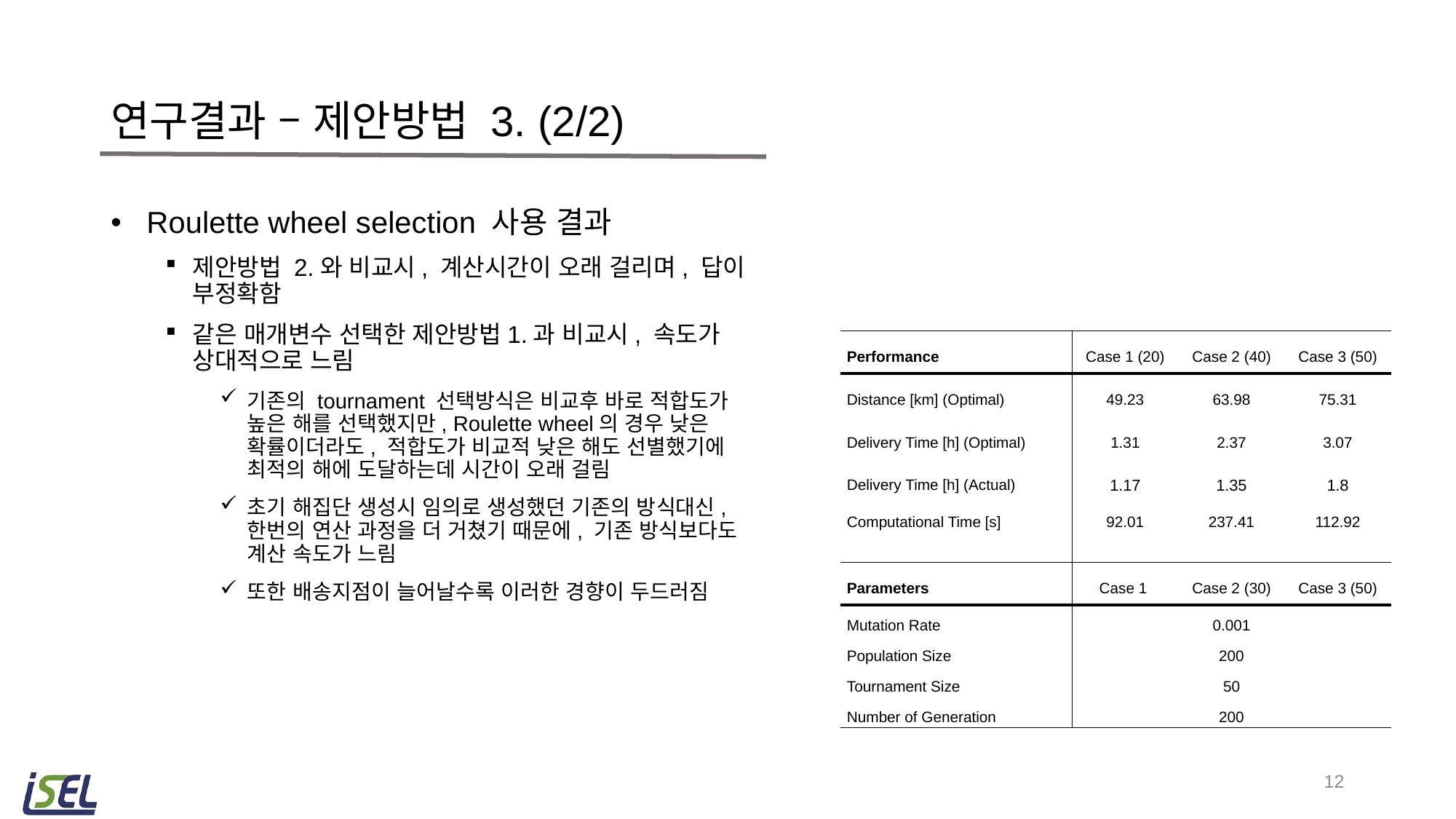

# 연구결과 – 제안방법 3. (2/2)
 Roulette wheel selection 사용 결과
제안방법 2.와 비교시, 계산시간이 오래 걸리며, 답이 부정확함
같은 매개변수 선택한 제안방법1.과 비교시, 속도가 상대적으로 느림
기존의 tournament 선택방식은 비교후 바로 적합도가 높은 해를 선택했지만, Roulette wheel의 경우 낮은 확률이더라도, 적합도가 비교적 낮은 해도 선별했기에 최적의 해에 도달하는데 시간이 오래 걸림
초기 해집단 생성시 임의로 생성했던 기존의 방식대신, 한번의 연산 과정을 더 거쳤기 때문에, 기존 방식보다도 계산 속도가 느림
또한 배송지점이 늘어날수록 이러한 경향이 두드러짐
| Performance | Case 1 (20) | Case 2 (40) | Case 3 (50) |
| --- | --- | --- | --- |
| Distance [km] (Optimal) | 49.23 | 63.98 | 75.31 |
| Delivery Time [h] (Optimal) | 1.31 | 2.37 | 3.07 |
| Delivery Time [h] (Actual) | 1.17 | 1.35 | 1.8 |
| Computational Time [s] | 92.01 | 237.41 | 112.92 |
|  |  |  |  |
| Parameters | Case 1 | Case 2 (30) | Case 3 (50) |
| Mutation Rate | 0.001 |  |  |
| Population Size | 200 |  |  |
| Tournament Size | 50 |  |  |
| Number of Generation | 200 |  |  |
12